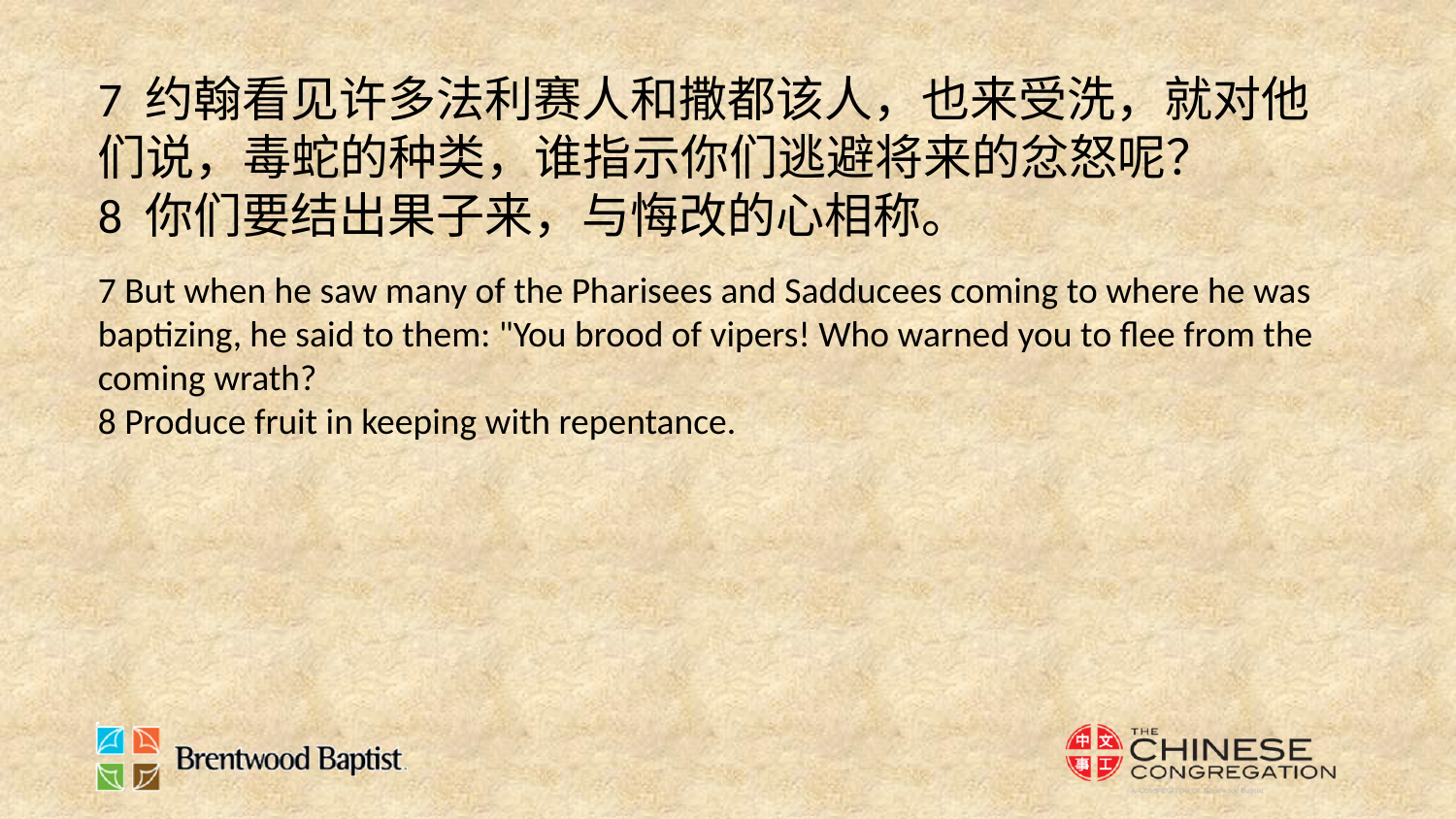

7 约翰看见许多法利赛人和撒都该人，也来受洗，就对他们说，毒蛇的种类，谁指示你们逃避将来的忿怒呢？
8 你们要结出果子来，与悔改的心相称。

7 But when he saw many of the Pharisees and Sadducees coming to where he was baptizing, he said to them: "You brood of vipers! Who warned you to flee from the coming wrath?
8 Produce fruit in keeping with repentance.